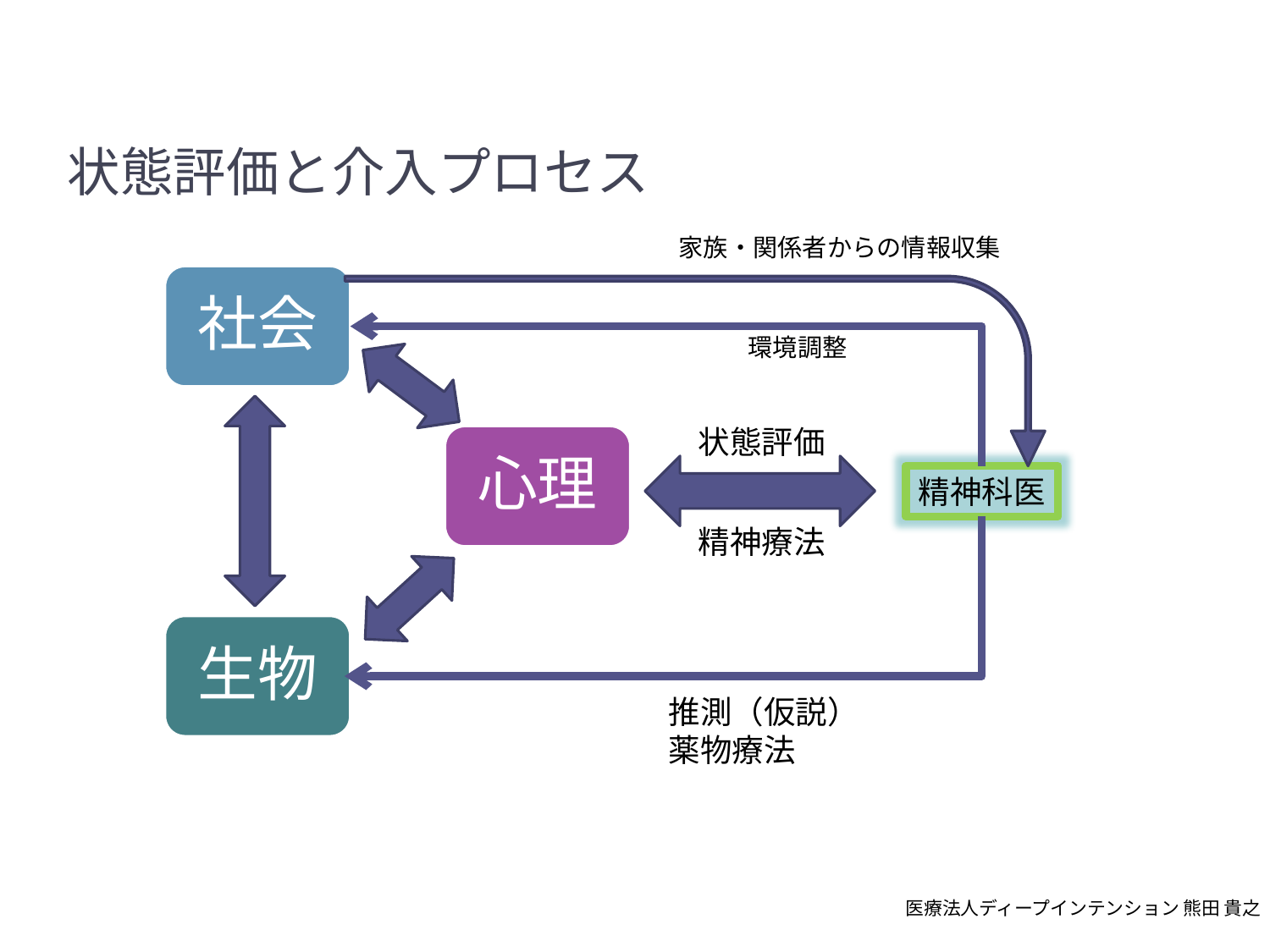

# 状態評価と介入プロセス
家族・関係者からの情報収集

社会

環境調整

状態評価

心理
精神科医
精神療法

生物
推測（仮説）
薬物療法
医療法人ディープインテンション 熊田 貴之